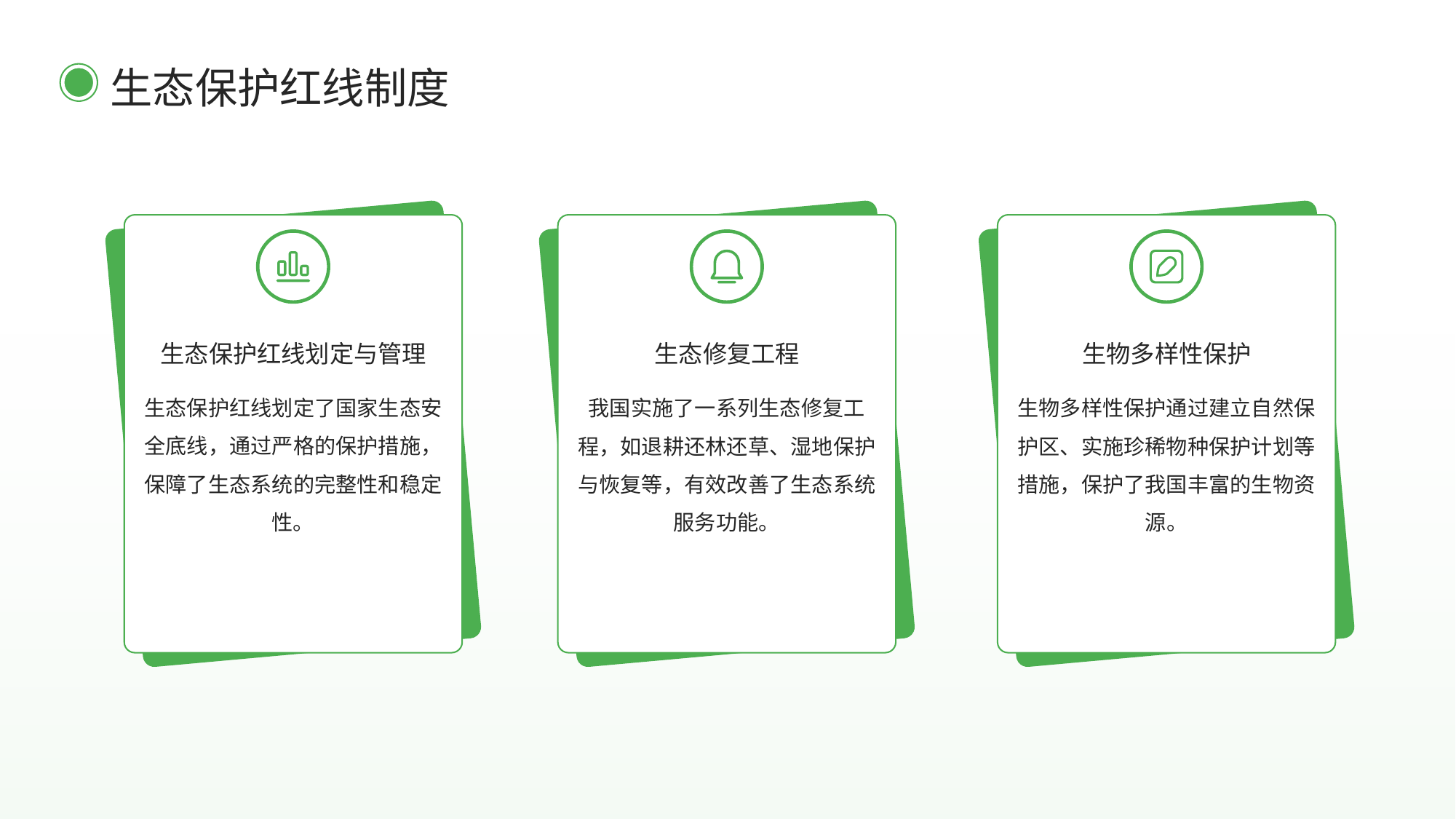

生态保护红线制度

生态保护红线划定与管理
生态修复工程
生物多样性保护
生态保护红线划定了国家生态安全底线，通过严格的保护措施，保障了生态系统的完整性和稳定性。
我国实施了一系列生态修复工程，如退耕还林还草、湿地保护与恢复等，有效改善了生态系统服务功能。
生物多样性保护通过建立自然保护区、实施珍稀物种保护计划等措施，保护了我国丰富的生物资源。